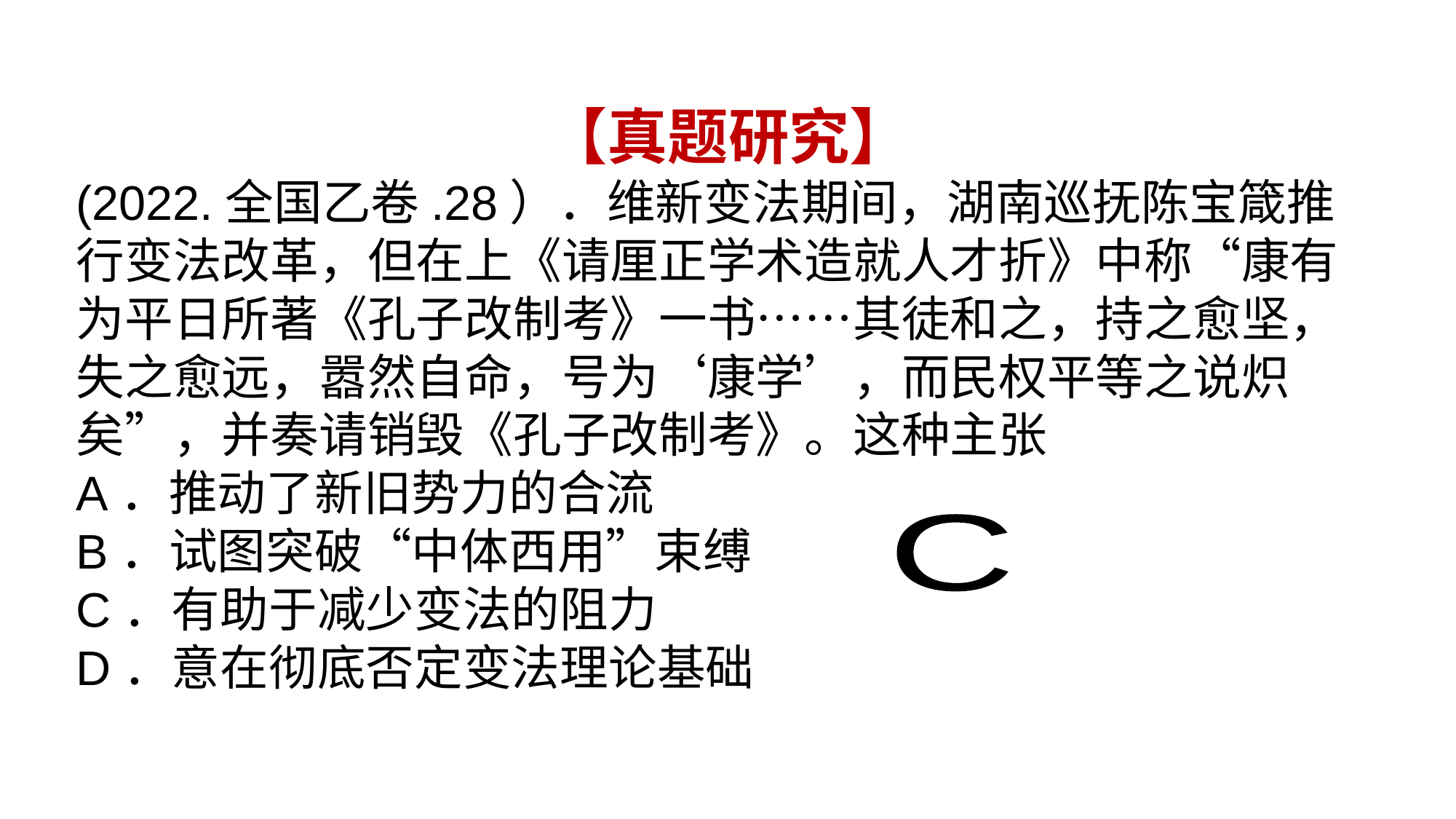

【真题研究】
(2022.全国乙卷.28）．维新变法期间，湖南巡抚陈宝箴推行变法改革，但在上《请厘正学术造就人才折》中称“康有为平日所著《孔子改制考》一书……其徒和之，持之愈坚，失之愈远，嚣然自命，号为‘康学’，而民权平等之说炽矣”，并奏请销毁《孔子改制考》。这种主张
A．推动了新旧势力的合流
B．试图突破“中体西用”束缚
C．有助于减少变法的阻力
D．意在彻底否定变法理论基础
C